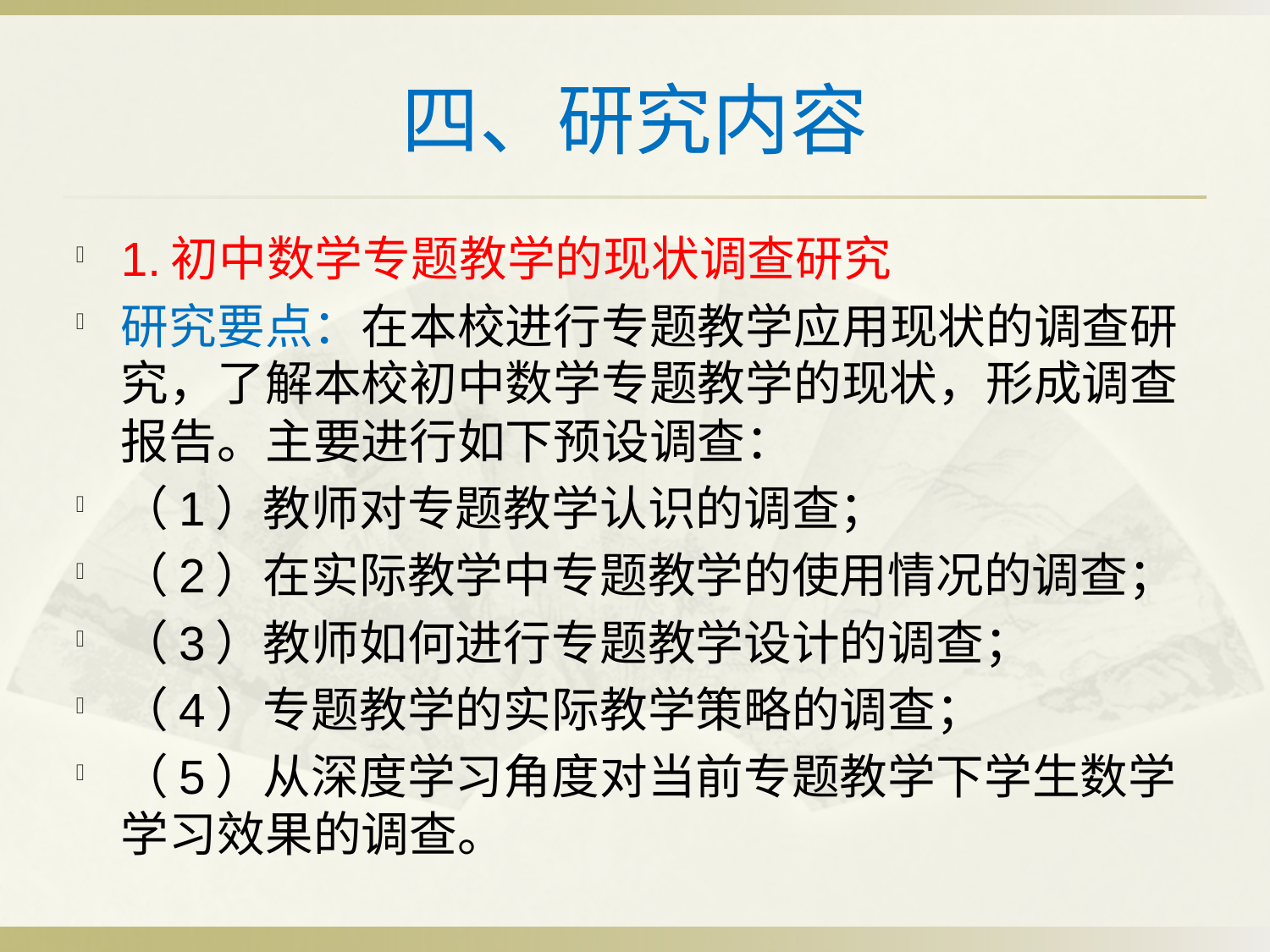

# 四、研究内容
1.初中数学专题教学的现状调查研究
研究要点：在本校进行专题教学应用现状的调查研究，了解本校初中数学专题教学的现状，形成调查报告。主要进行如下预设调查：
（1）教师对专题教学认识的调查；
（2）在实际教学中专题教学的使用情况的调查；
（3）教师如何进行专题教学设计的调查；
（4）专题教学的实际教学策略的调查；
（5）从深度学习角度对当前专题教学下学生数学学习效果的调查。